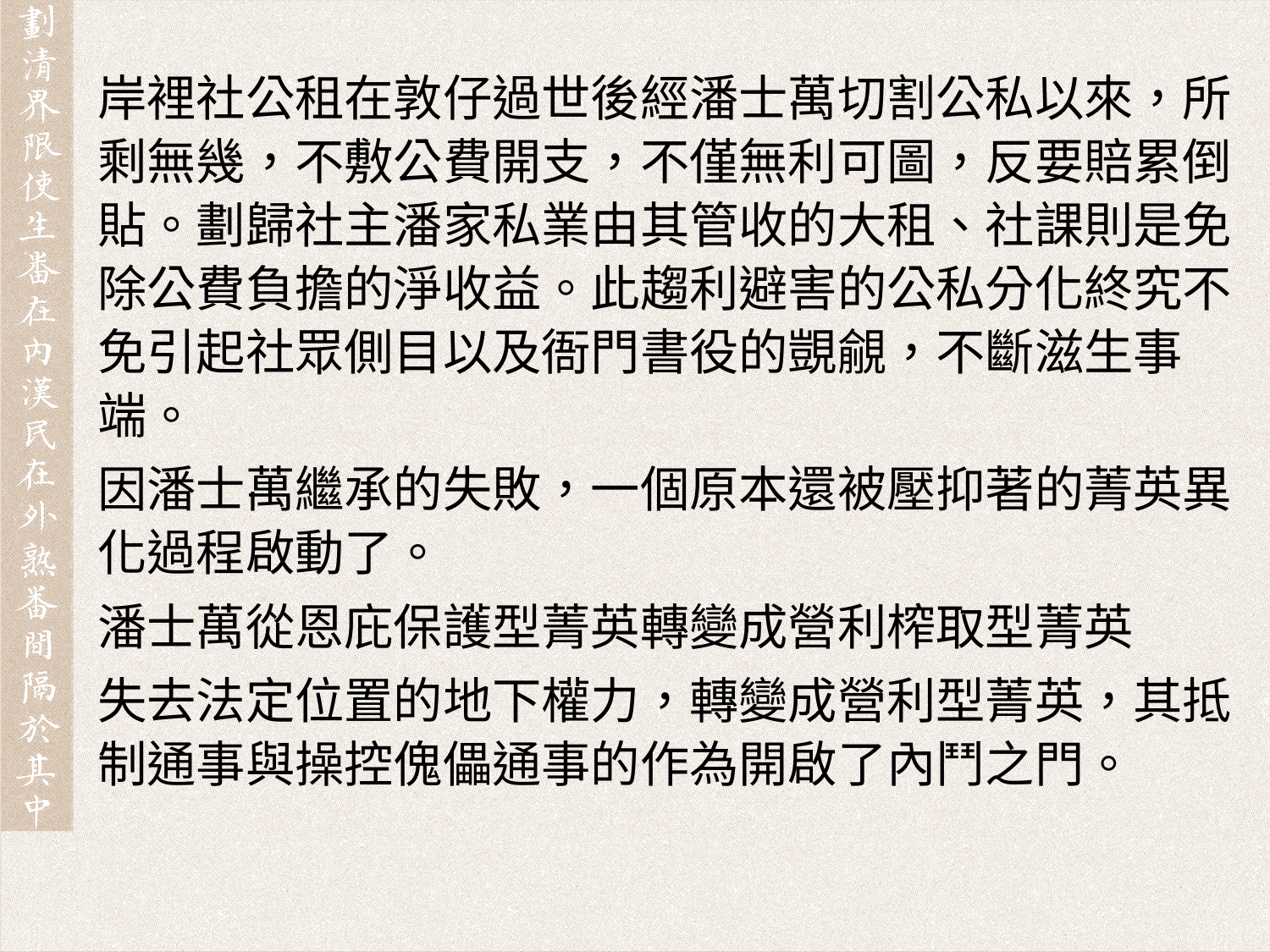

岸裡社公租在敦仔過世後經潘士萬切割公私以來，所剩無幾，不敷公費開支，不僅無利可圖，反要賠累倒貼。劃歸社主潘家私業由其管收的大租、社課則是免除公費負擔的淨收益。此趨利避害的公私分化終究不免引起社眾側目以及衙門書役的覬覦，不斷滋生事端。
因潘士萬繼承的失敗，一個原本還被壓抑著的菁英異化過程啟動了。
潘士萬從恩庇保護型菁英轉變成營利榨取型菁英
失去法定位置的地下權力，轉變成營利型菁英，其抵制通事與操控傀儡通事的作為開啟了內鬥之門。